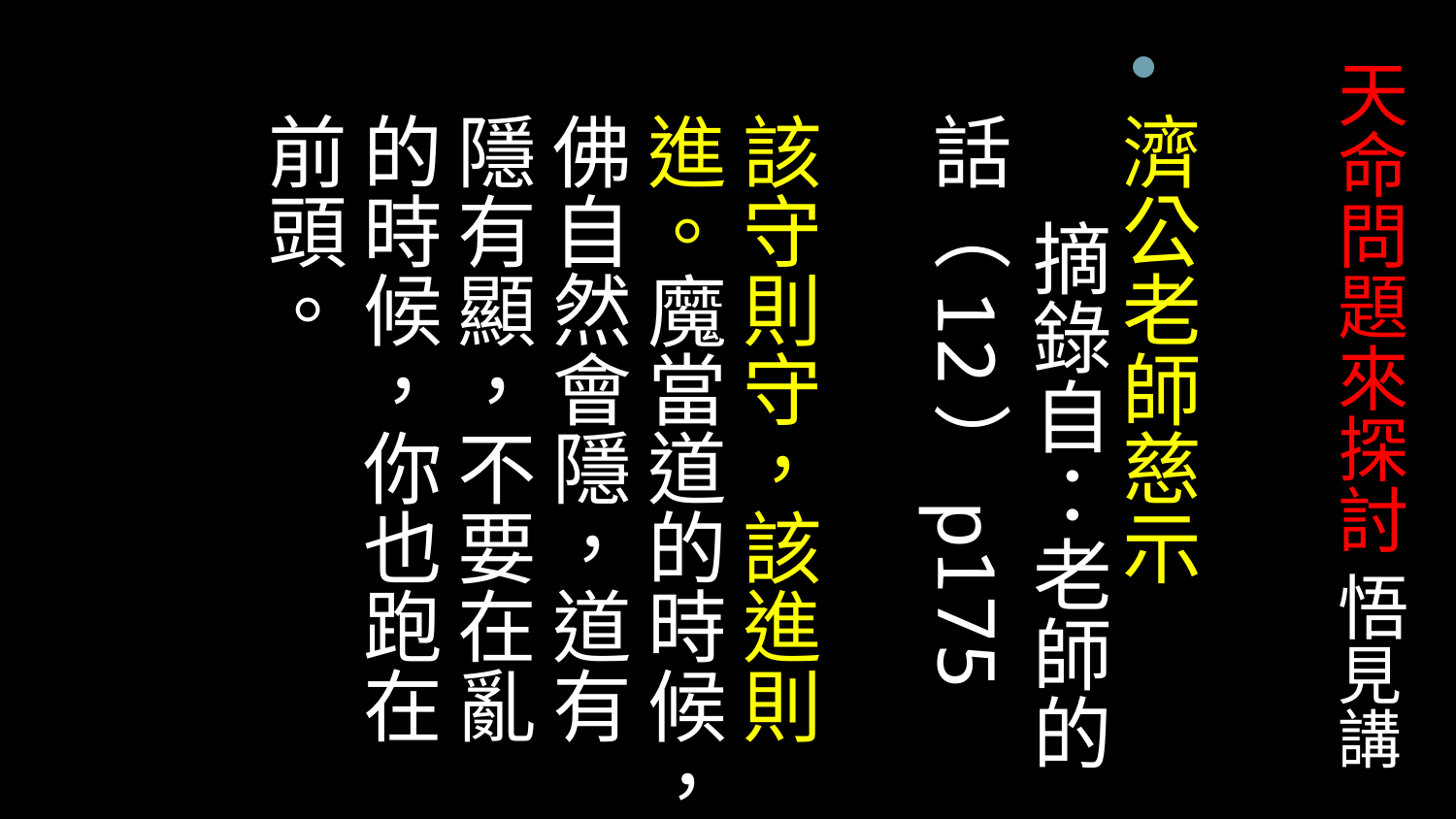

濟公老師慈示                 摘錄自：老師的話（12）p175
該守則守，該進則進。魔當道的時候，佛自然會隱，道有隱有顯，不要在亂的時候，你也跑在前頭。

# 天命問題來探討 悟見講